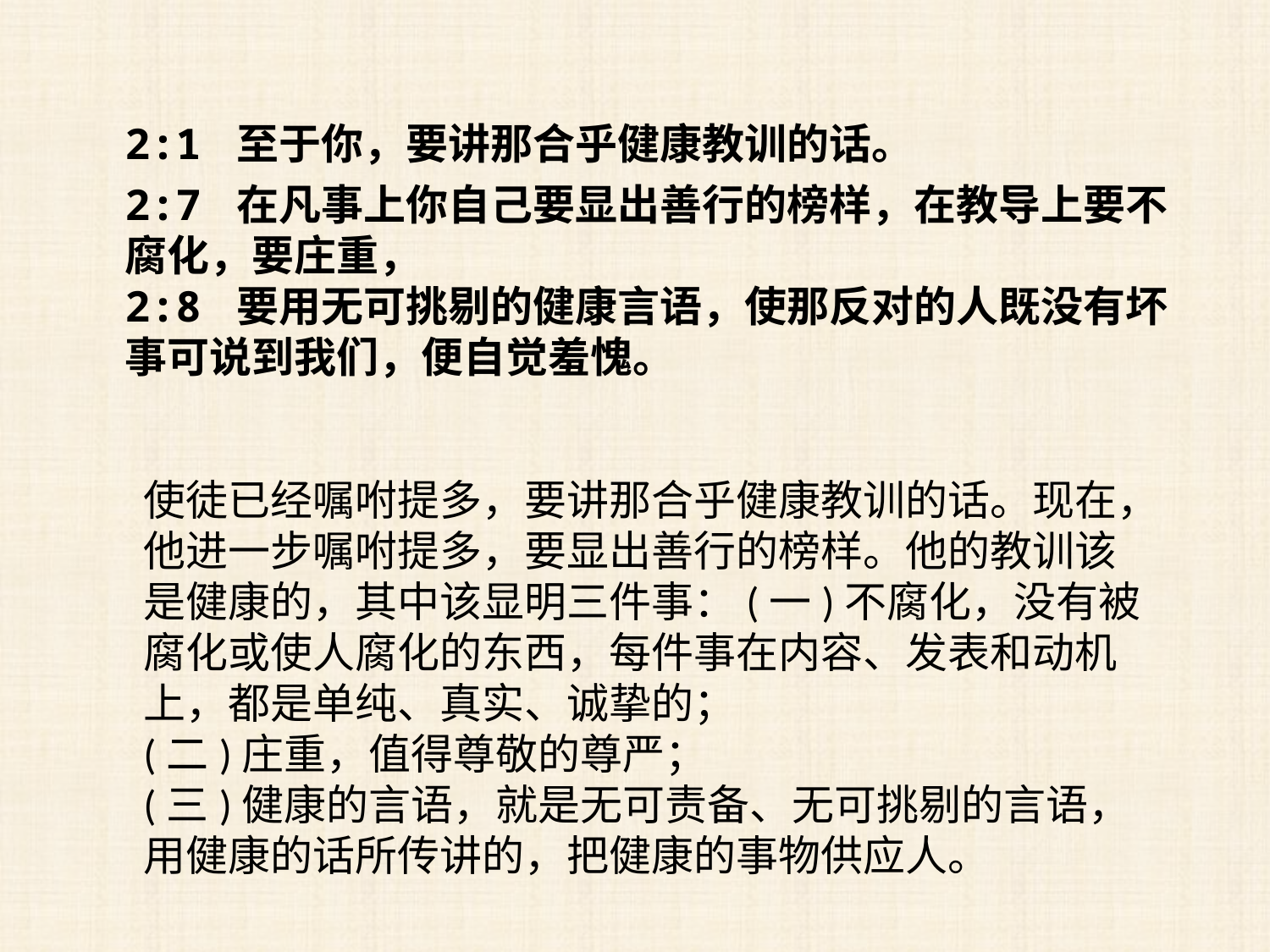

2:1 至于你，要讲那合乎健康教训的话。
2:7 在凡事上你自己要显出善行的榜样，在教导上要不腐化，要庄重，
2:8 要用无可挑剔的健康言语，使那反对的人既没有坏事可说到我们，便自觉羞愧。
使徒已经嘱咐提多，要讲那合乎健康教训的话。现在，他进一步嘱咐提多，要显出善行的榜样。他的教训该是健康的，其中该显明三件事：(一)不腐化，没有被腐化或使人腐化的东西，每件事在内容、发表和动机上，都是单纯、真实、诚挚的；
(二)庄重，值得尊敬的尊严；
(三)健康的言语，就是无可责备、无可挑剔的言语，用健康的话所传讲的，把健康的事物供应人。